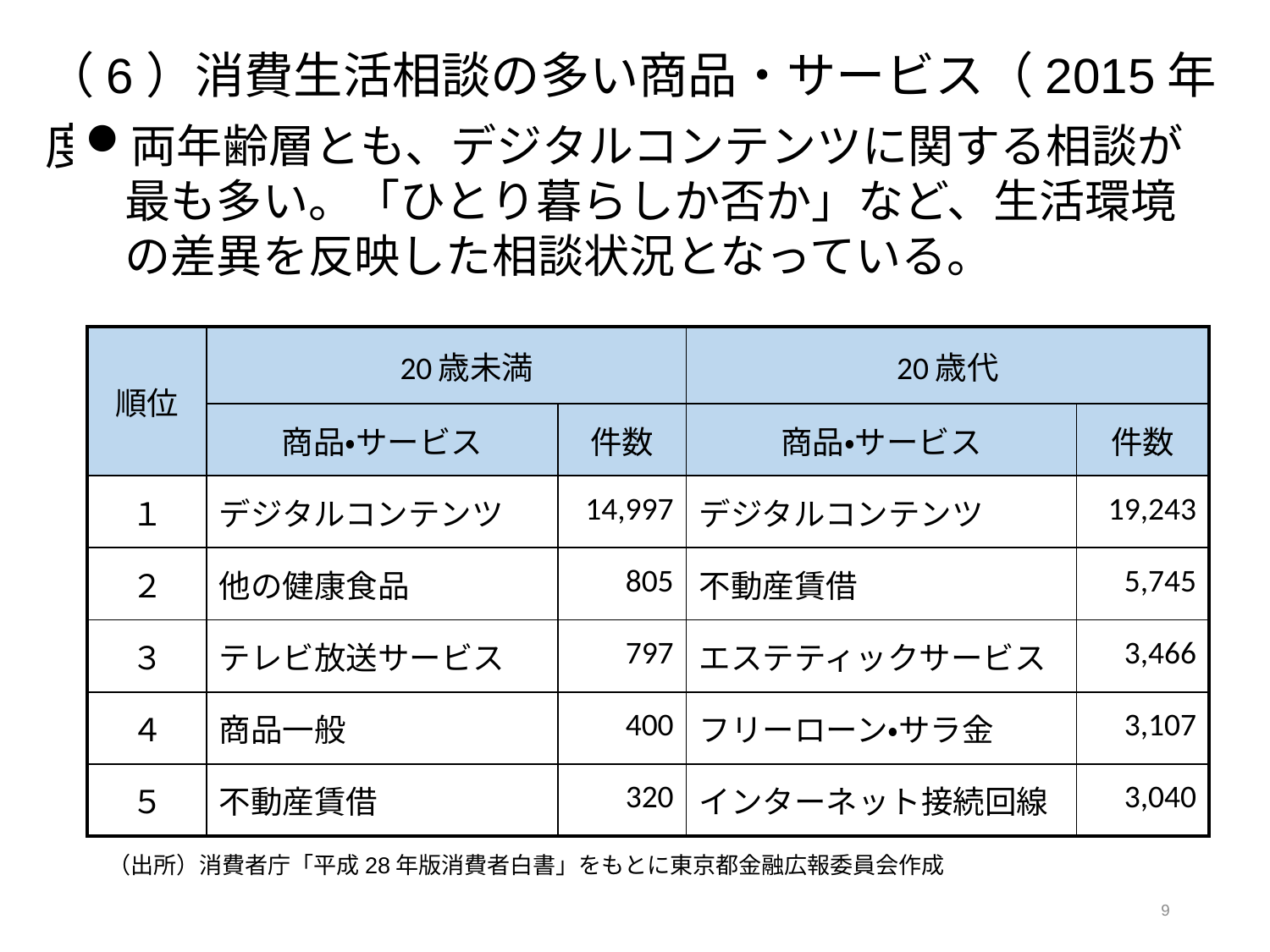

（6）消費生活相談の多い商品・サービス（2015年度）
両年齢層とも、デジタルコンテンツに関する相談が最も多い。「ひとり暮らしか否か」など、生活環境の差異を反映した相談状況となっている。
| 順位 | 20歳未満 |  | 20歳代 |  |
| --- | --- | --- | --- | --- |
|  | 商品・サービス | 件数 | 商品・サービス | 件数 |
| １ | デジタルコンテンツ | 14,997 | デジタルコンテンツ | 19,243 |
| ２ | 他の健康食品 | 805 | 不動産賃借 | 5,745 |
| ３ | テレビ放送サービス | 797 | エステティックサービス | 3,466 |
| ４ | 商品一般 | 400 | フリーローン・サラ金 | 3,107 |
| ５ | 不動産賃借 | 320 | インターネット接続回線 | 3,040 |
（出所）消費者庁「平成28年版消費者白書」をもとに東京都金融広報委員会作成
9